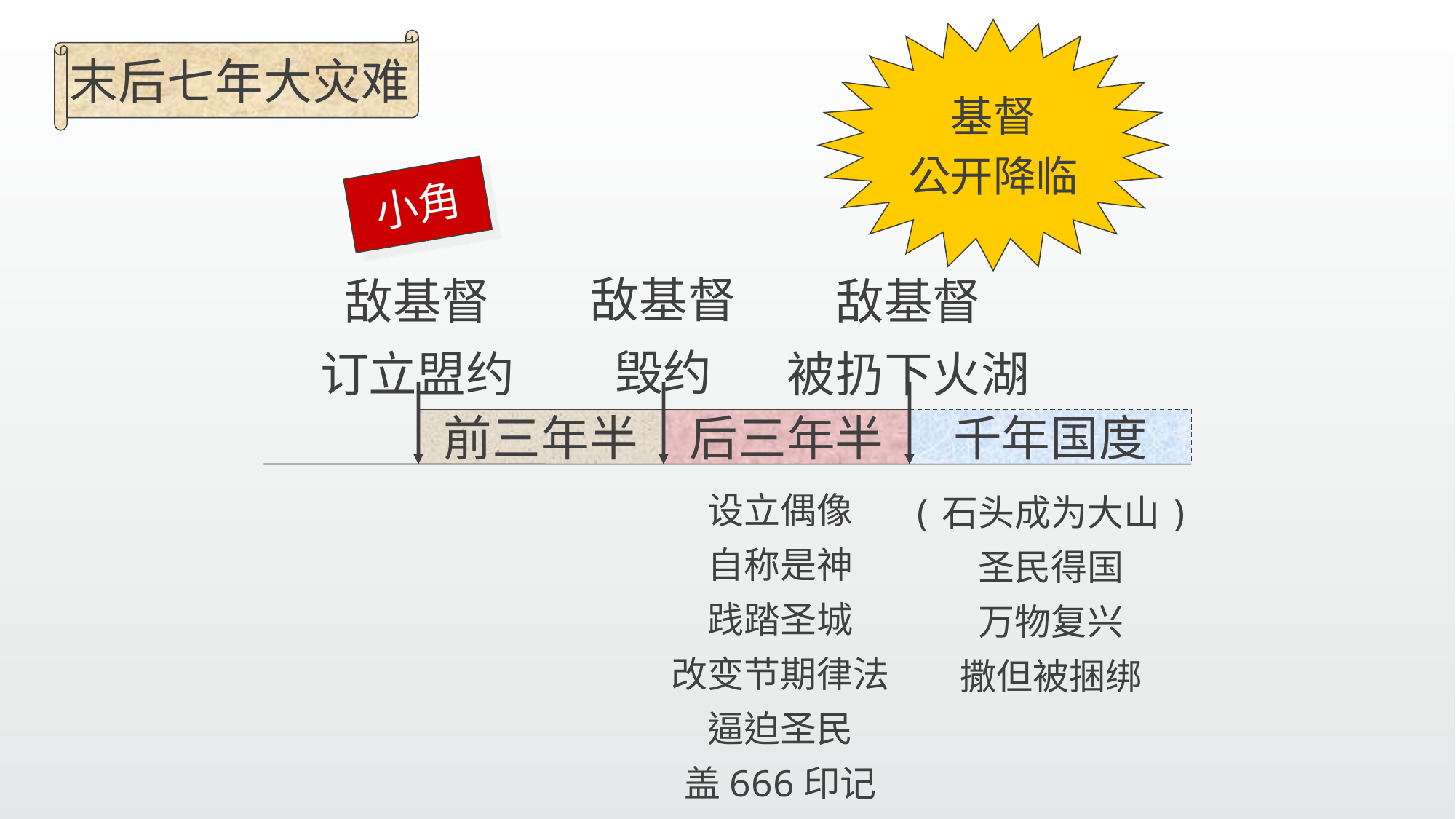

基督
公开降临
末后七年大灾难
小角
敌基督
毁约
敌基督
订立盟约
敌基督
被扔下火湖

前三年半
后三年半
千年国度

设立偶像
自称是神
践踏圣城
改变节期律法
逼迫圣民
盖666印记
(石头成为大山)
圣民得国
万物复兴
撒但被捆绑